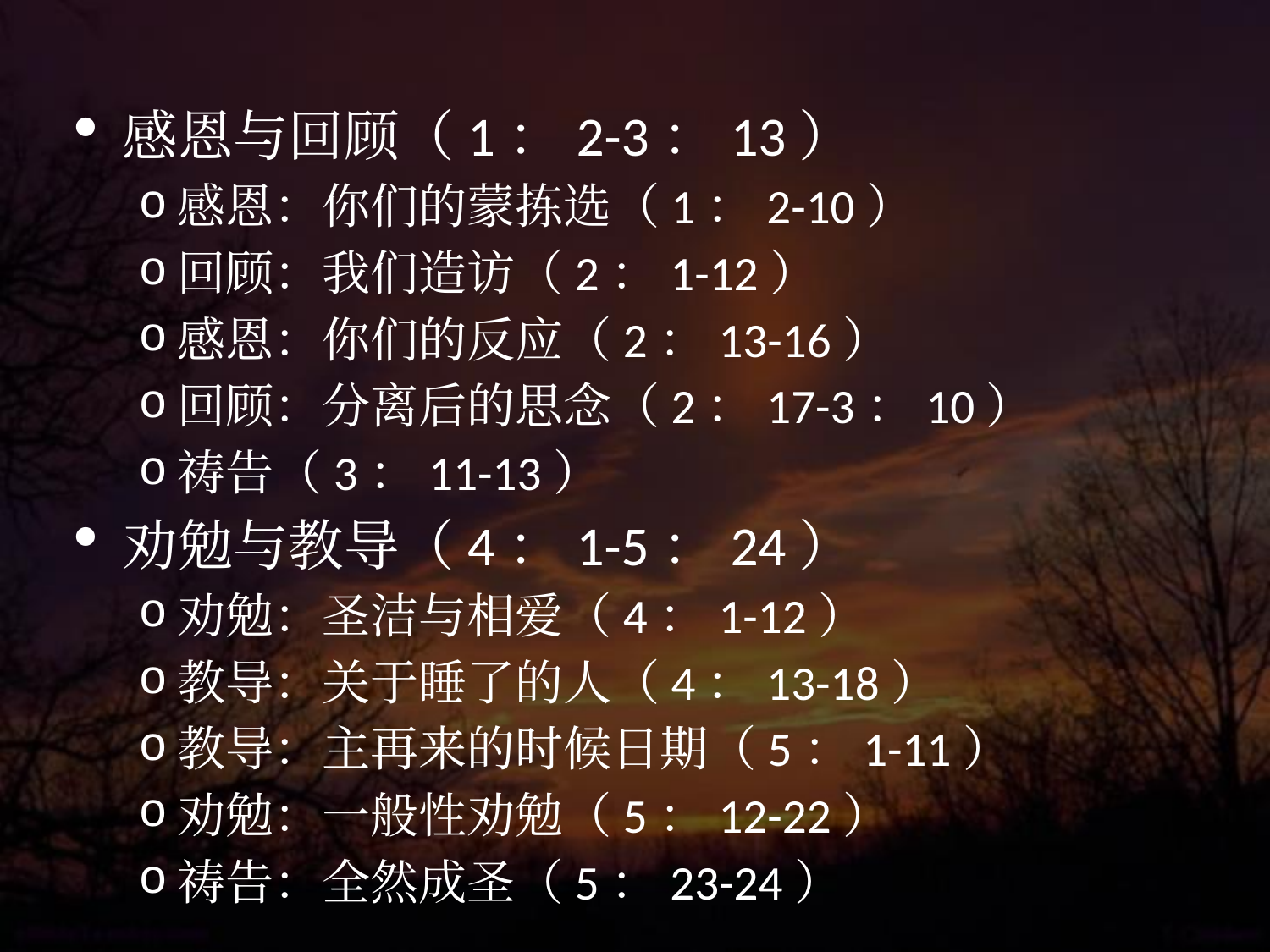

感恩与回顾（1：2-3：13）
感恩：你们的蒙拣选（1：2-10）
回顾：我们造访（2：1-12）
感恩：你们的反应（2：13-16）
回顾：分离后的思念（2：17-3：10）
祷告（3：11-13）
劝勉与教导（4：1-5：24）
劝勉：圣洁与相爱（4：1-12）
教导：关于睡了的人（4：13-18）
教导：主再来的时候日期（5：1-11）
劝勉：一般性劝勉（5：12-22）
祷告：全然成圣（5：23-24）